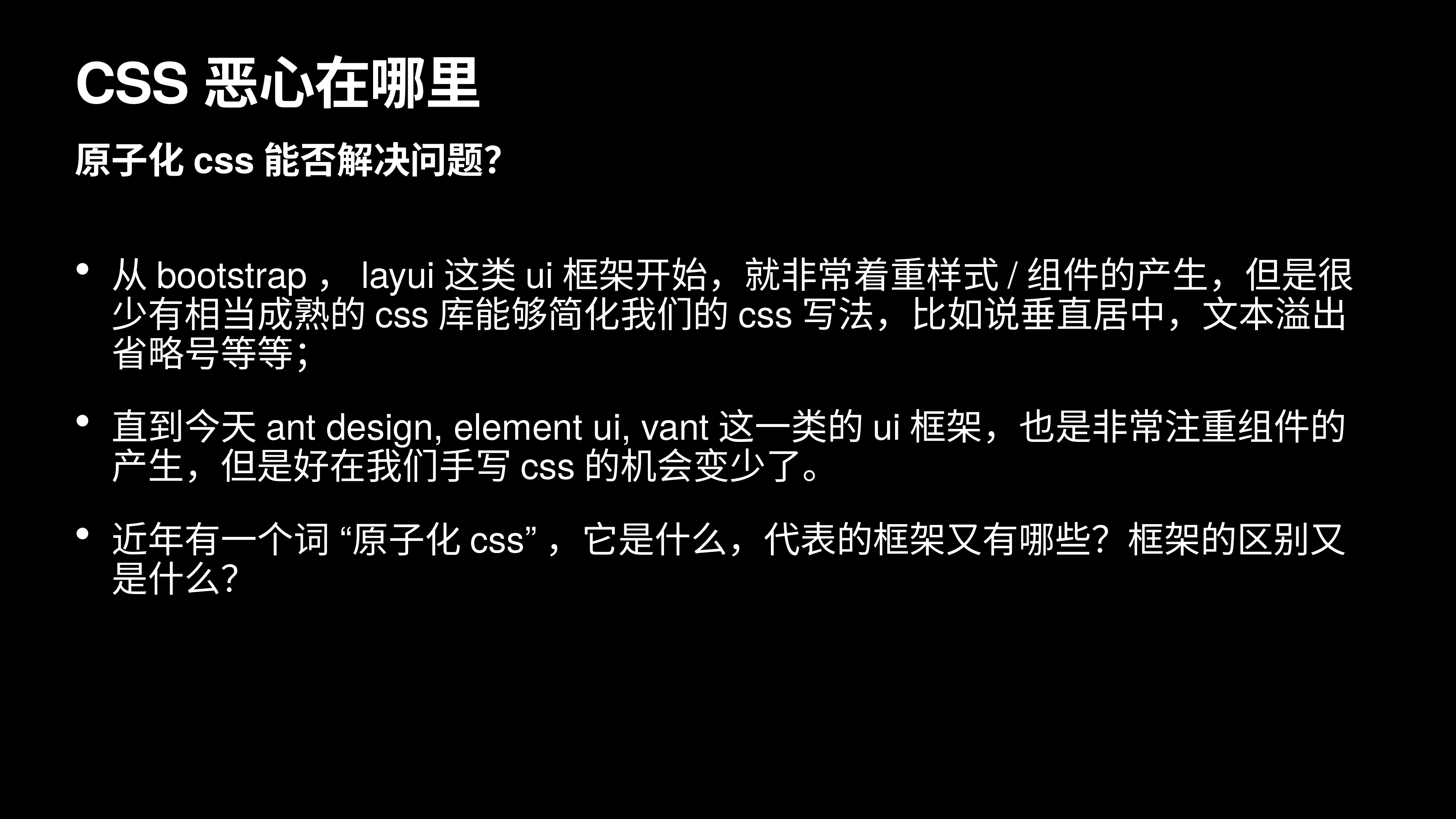

# CSS恶心在哪里
原子化css能否解决问题？
从bootstrap，layui这类ui框架开始，就非常着重样式/组件的产生，但是很少有相当成熟的css库能够简化我们的css写法，比如说垂直居中，文本溢出省略号等等；
直到今天ant design, element ui, vant这一类的ui框架，也是非常注重组件的产生，但是好在我们手写css的机会变少了。
近年有一个词 “原子化css”，它是什么，代表的框架又有哪些？框架的区别又是什么？